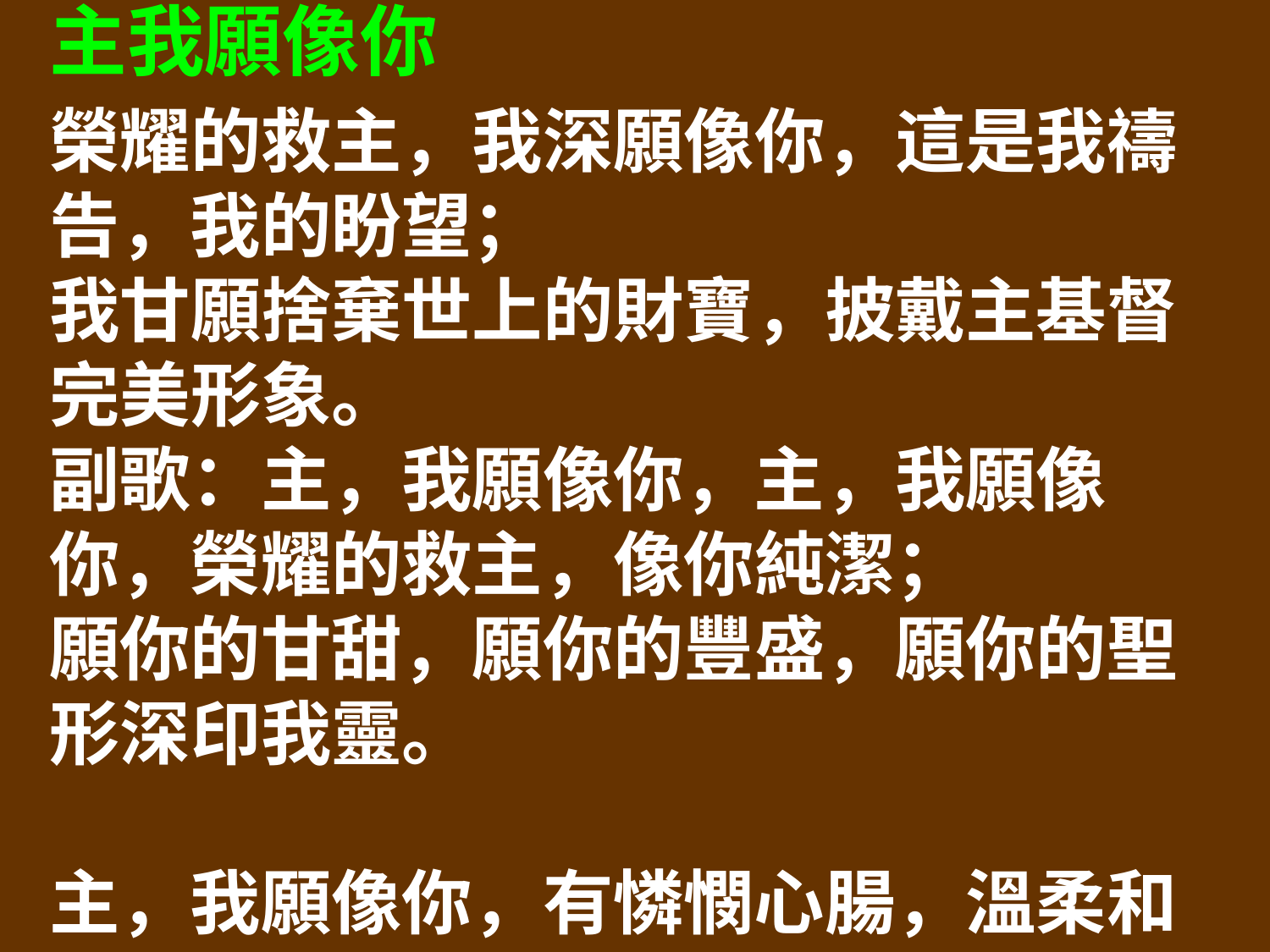

主我願像你
榮耀的救主，我深願像你，這是我禱告，我的盼望；
我甘願捨棄世上的財寶，披戴主基督完美形象。
副歌：主，我願像你，主，我願像你，榮耀的救主，像你純潔；
願你的甘甜，願你的豐盛，願你的聖形深印我靈。

主，我願像你，有憐憫心腸，溫柔和寬恕，慈愛善良；
幫助孤苦者，鼓勵灰心者，領人歸基督，尋找亡羊。
副歌：主，我願像你，主，我願像你，榮耀的救主，像你純潔；
願你的甘甜，願你的豐盛，願你的聖形深印我靈。